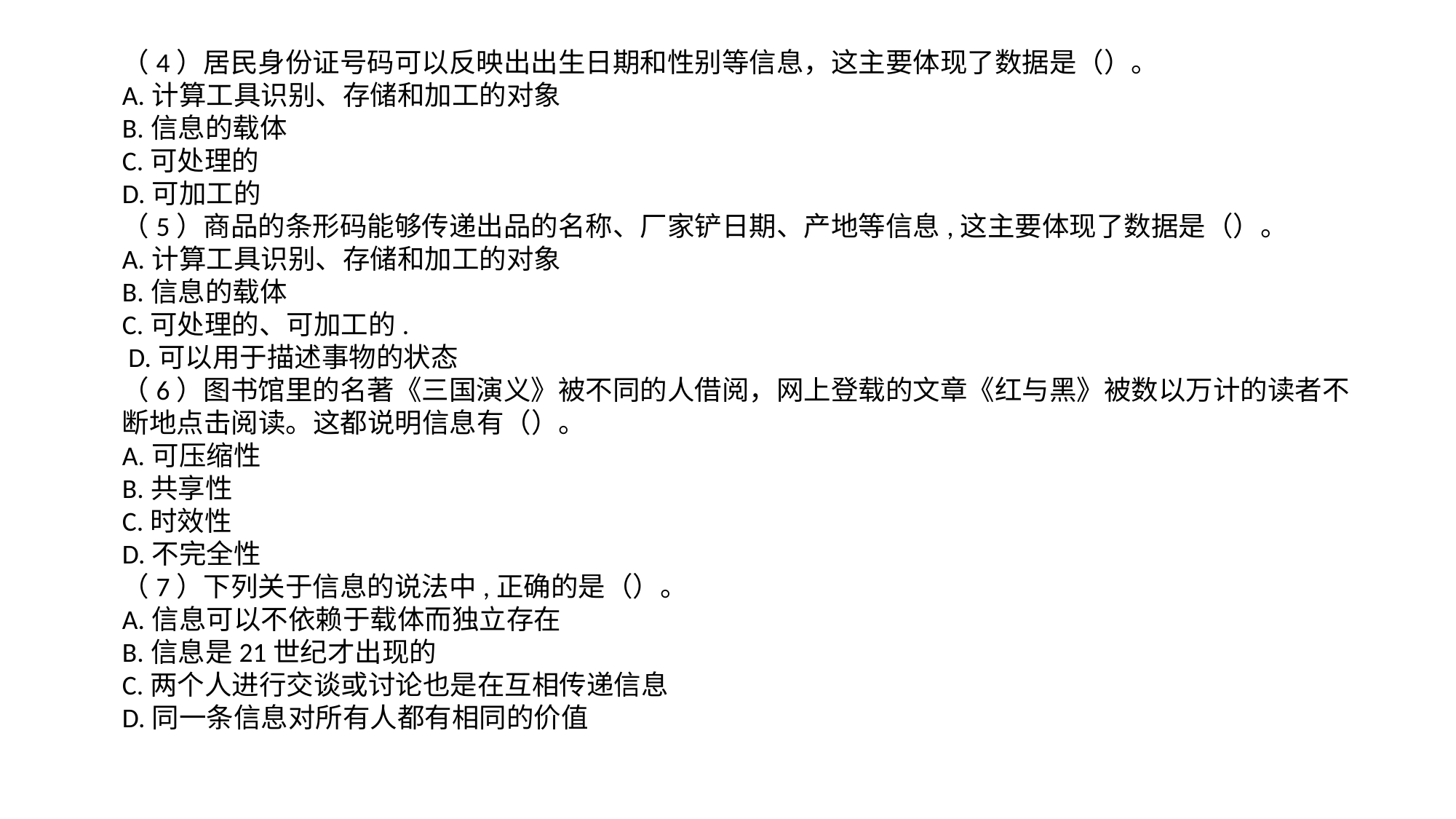

（4）居民身份证号码可以反映出出生日期和性别等信息，这主要体现了数据是（）。
A.计算工具识别、存储和加工的对象
B.信息的载体
C.可处理的
D.可加工的
（5）商品的条形码能够传递出品的名称、厂家铲日期、产地等信息,这主要体现了数据是（）。
A.计算工具识别、存储和加工的对象
B.信息的载体
C.可处理的、可加工的.
 D.可以用于描述事物的状态
（6）图书馆里的名著《三国演义》被不同的人借阅，网上登载的文章《红与黑》被数以万计的读者不断地点击阅读。这都说明信息有（）。
A.可压缩性
B.共享性
C.时效性
D.不完全性
（7）下列关于信息的说法中,正确的是（）。
A.信息可以不依赖于载体而独立存在
B.信息是21世纪才出现的
C.两个人进行交谈或讨论也是在互相传递信息
D.同一条信息对所有人都有相同的价值